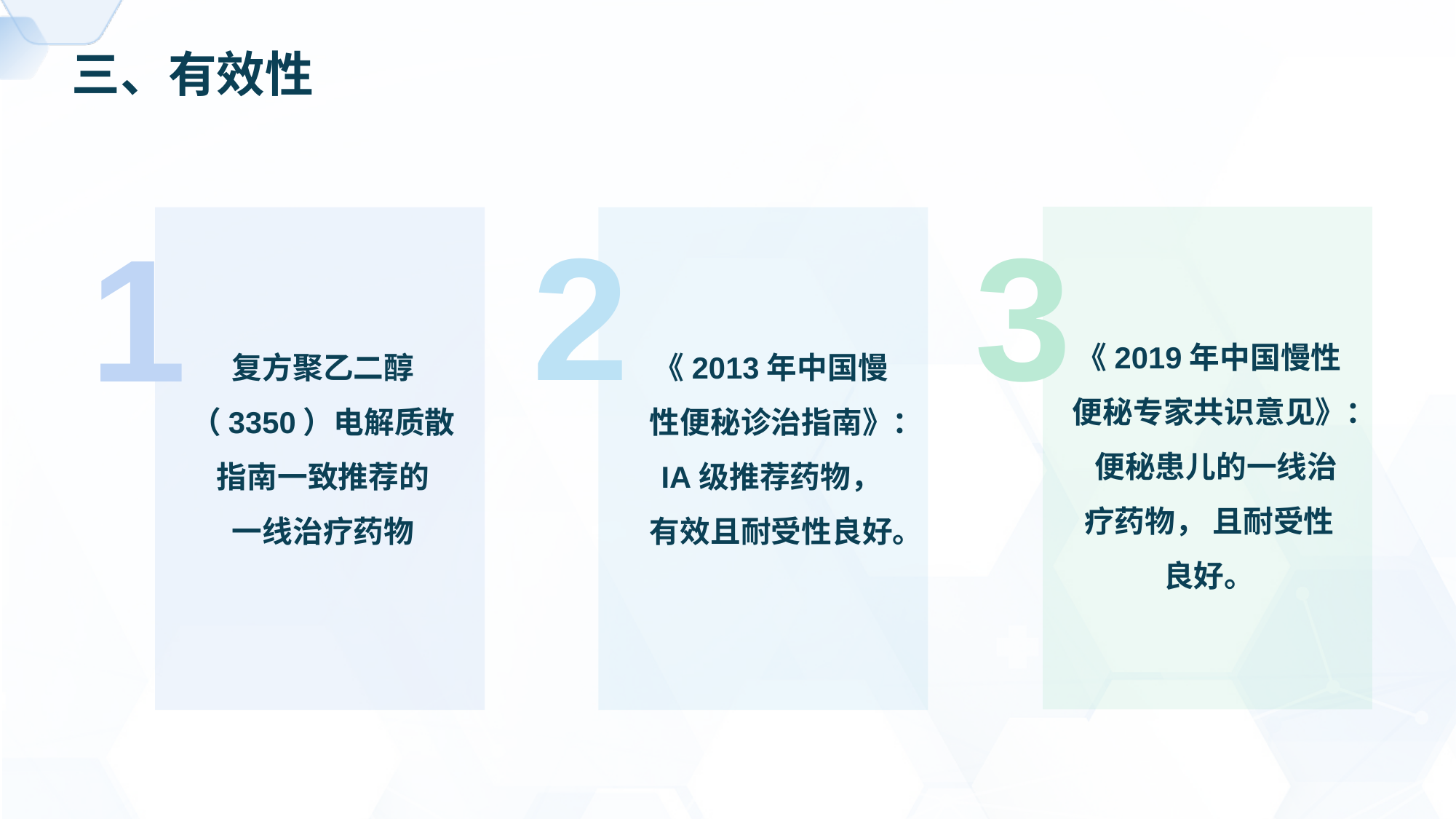

三、有效性
3
2

1

《2019年中国慢性便秘专家共识意见》：
 便秘患儿的一线治 疗药物， 且耐受性良好。
复方聚乙二醇（3350）电解质散
指南一致推荐的
一线治疗药物
《2013年中国慢性便秘诊治指南》：
IA级推荐药物，
有效且耐受性良好。